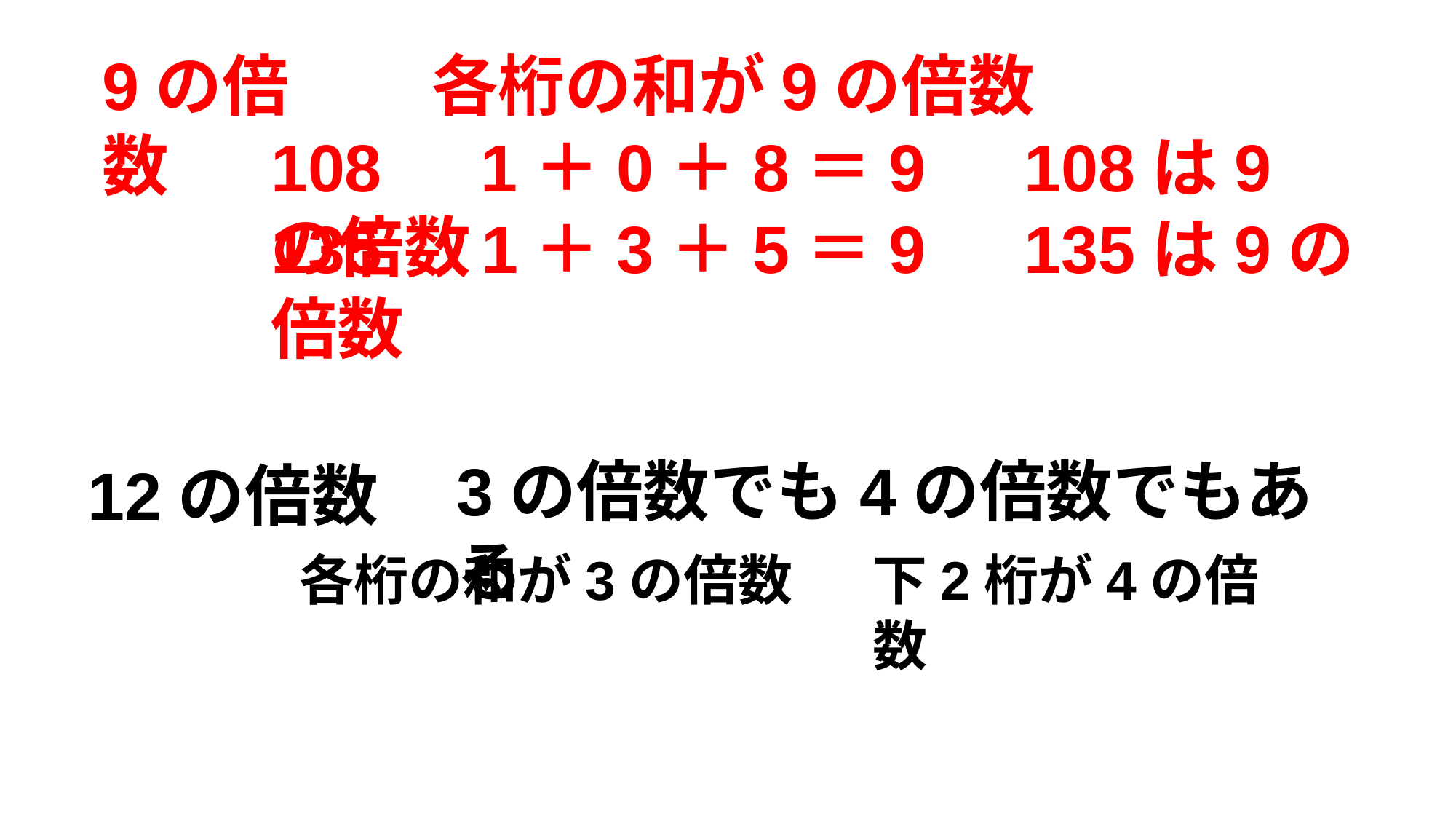

9の倍数
各桁の和が9の倍数
108　1＋0＋8＝9　108は9の倍数
135　1＋3＋5＝9　135は9の倍数
3の倍数でも4の倍数でもある
12の倍数
各桁の和が3の倍数
下2桁が4の倍数